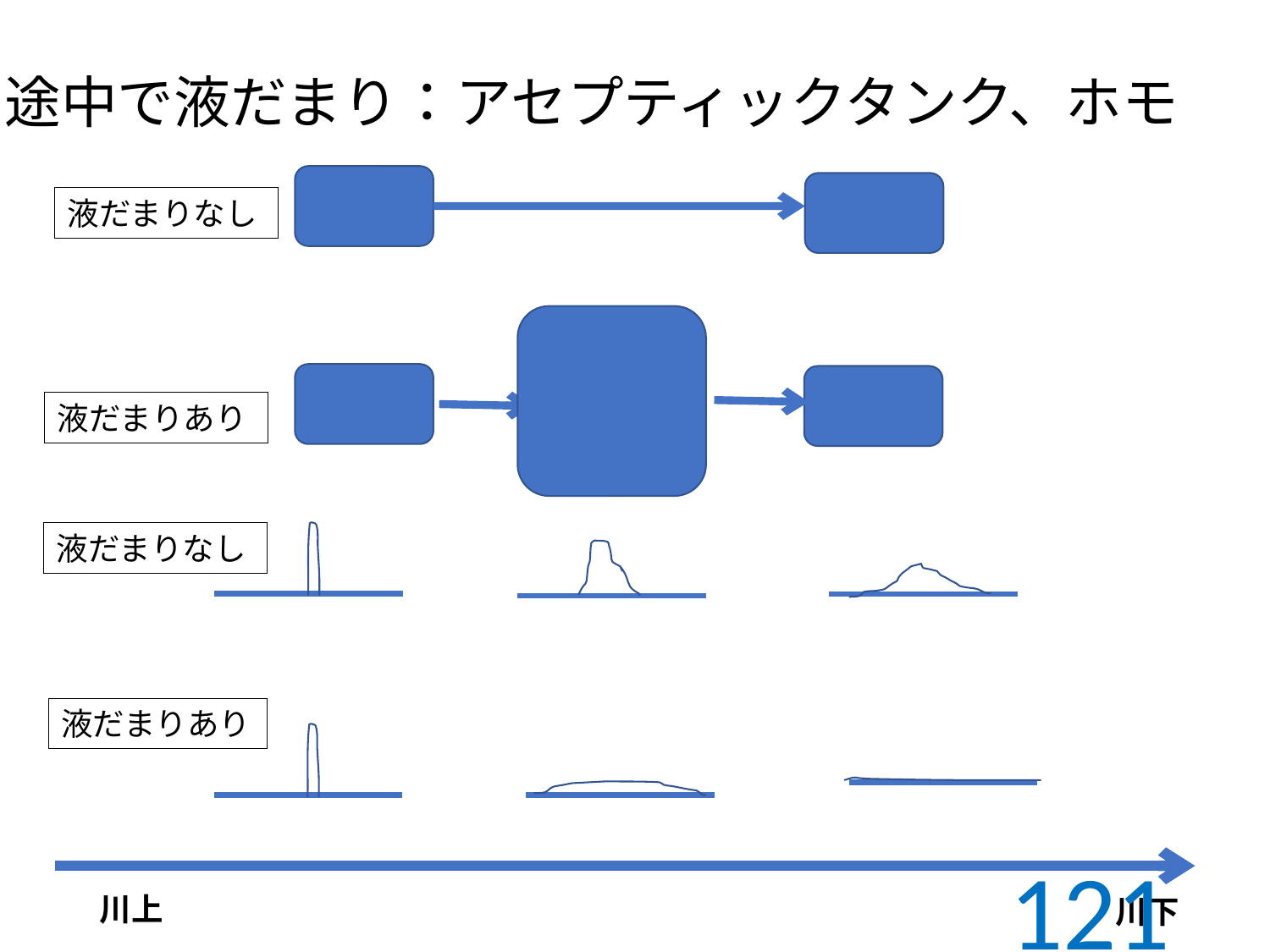

途中で液だまり：アセプティックタンク、ホモ

液だまりなし

液だまりあり
液だまりなし

液だまりあり
川上
川下
121